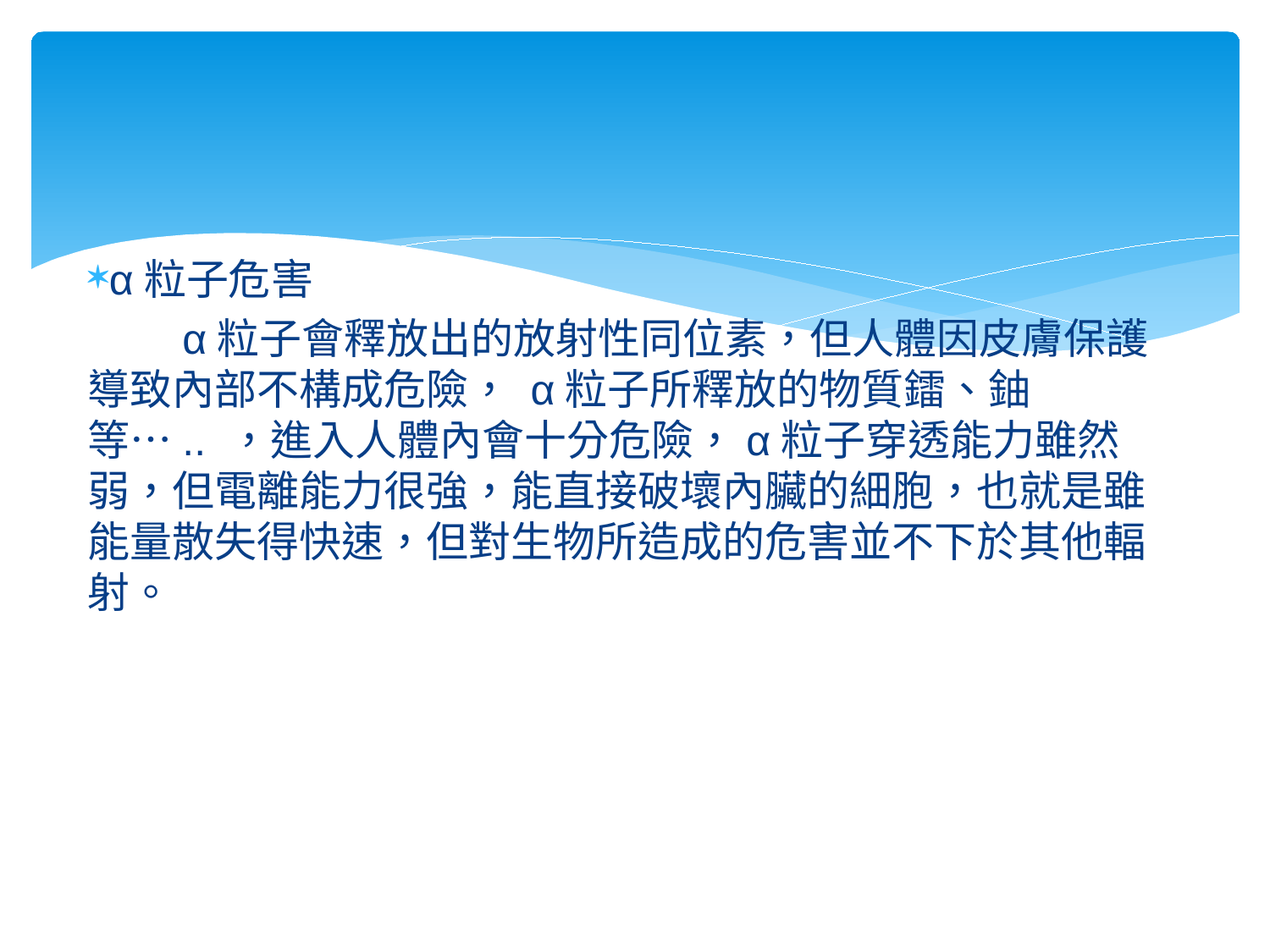

α粒子危害
　　α粒子會釋放出的放射性同位素，但人體因皮膚保護導致內部不構成危險， α粒子所釋放的物質鐳、鈾等….. ，進入人體內會十分危險，α粒子穿透能力雖然弱，但電離能力很強，能直接破壞內臟的細胞，也就是雖能量散失得快速，但對生物所造成的危害並不下於其他輻射。